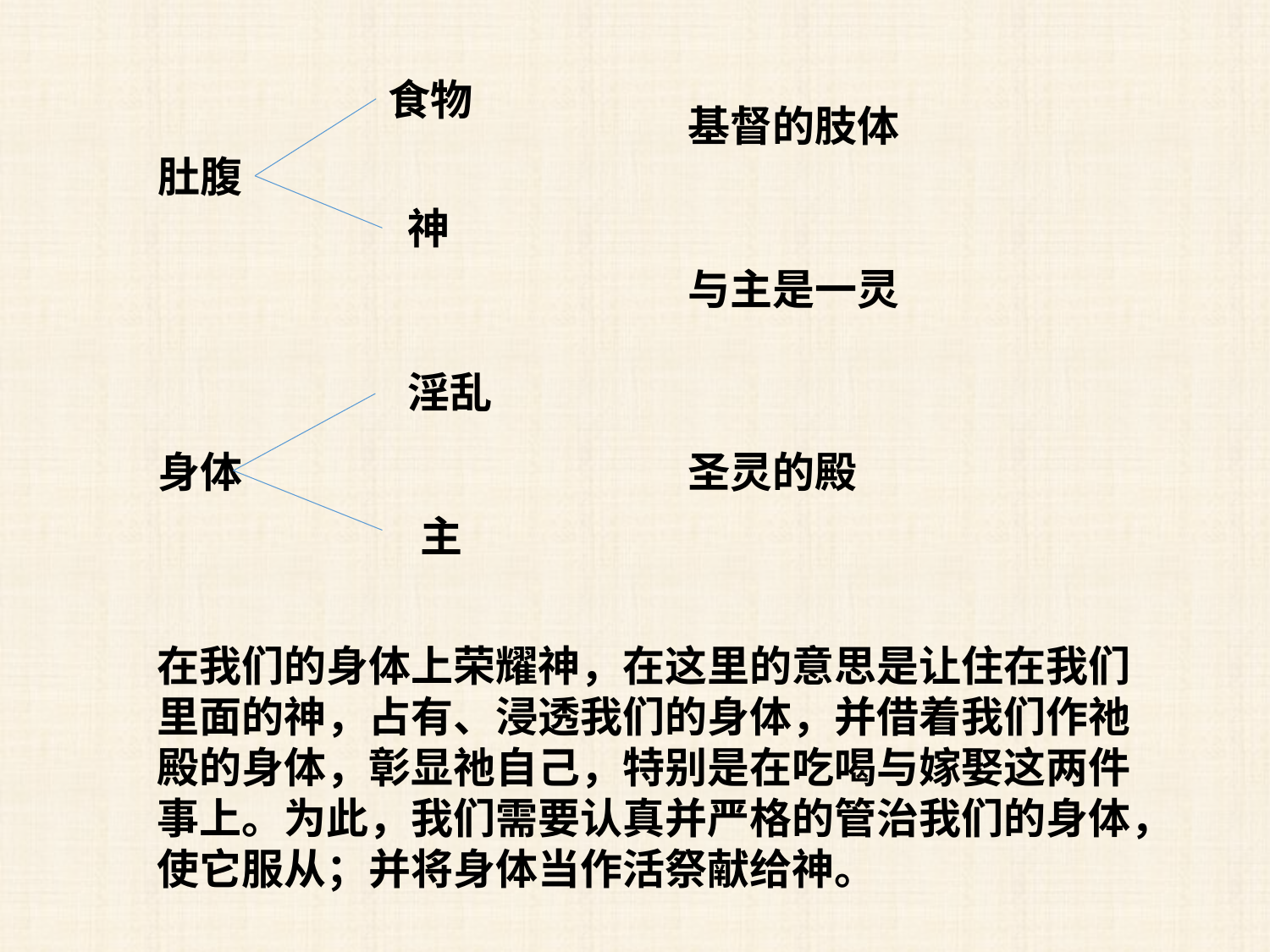

食物
基督的肢体
肚腹
神
与主是一灵
淫乱
身体
圣灵的殿
主
在我们的身体上荣耀神，在这里的意思是让住在我们里面的神，占有、浸透我们的身体，并借着我们作祂殿的身体，彰显祂自己，特别是在吃喝与嫁娶这两件事上。为此，我们需要认真并严格的管治我们的身体，使它服从；并将身体当作活祭献给神。